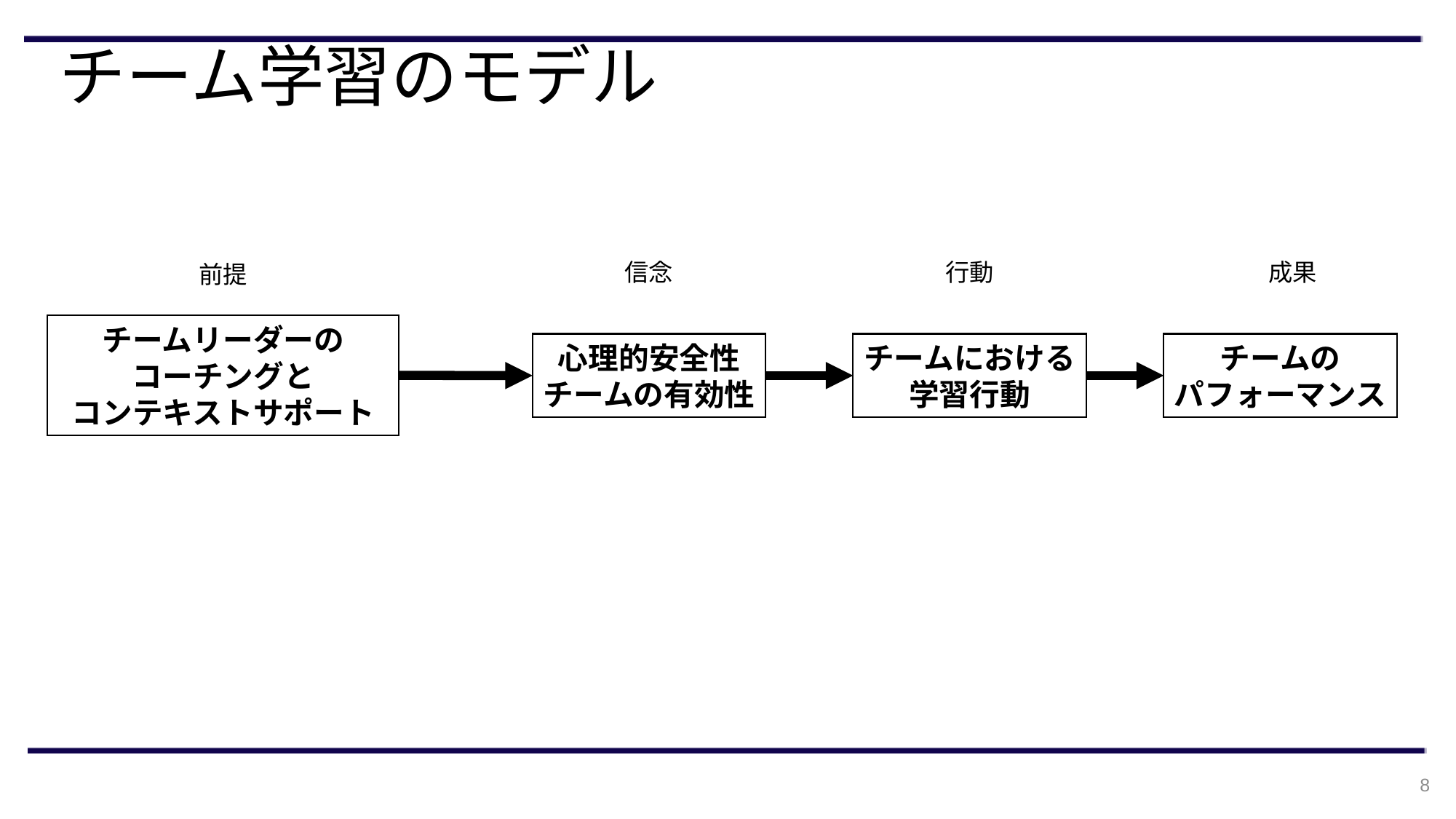

# チーム学習のモデル
信念
行動
成果
前提
チームリーダーの
コーチングと
コンテキストサポート
心理的安全性
チームの有効性
チームにおける
学習行動
チームの
パフォーマンス
8